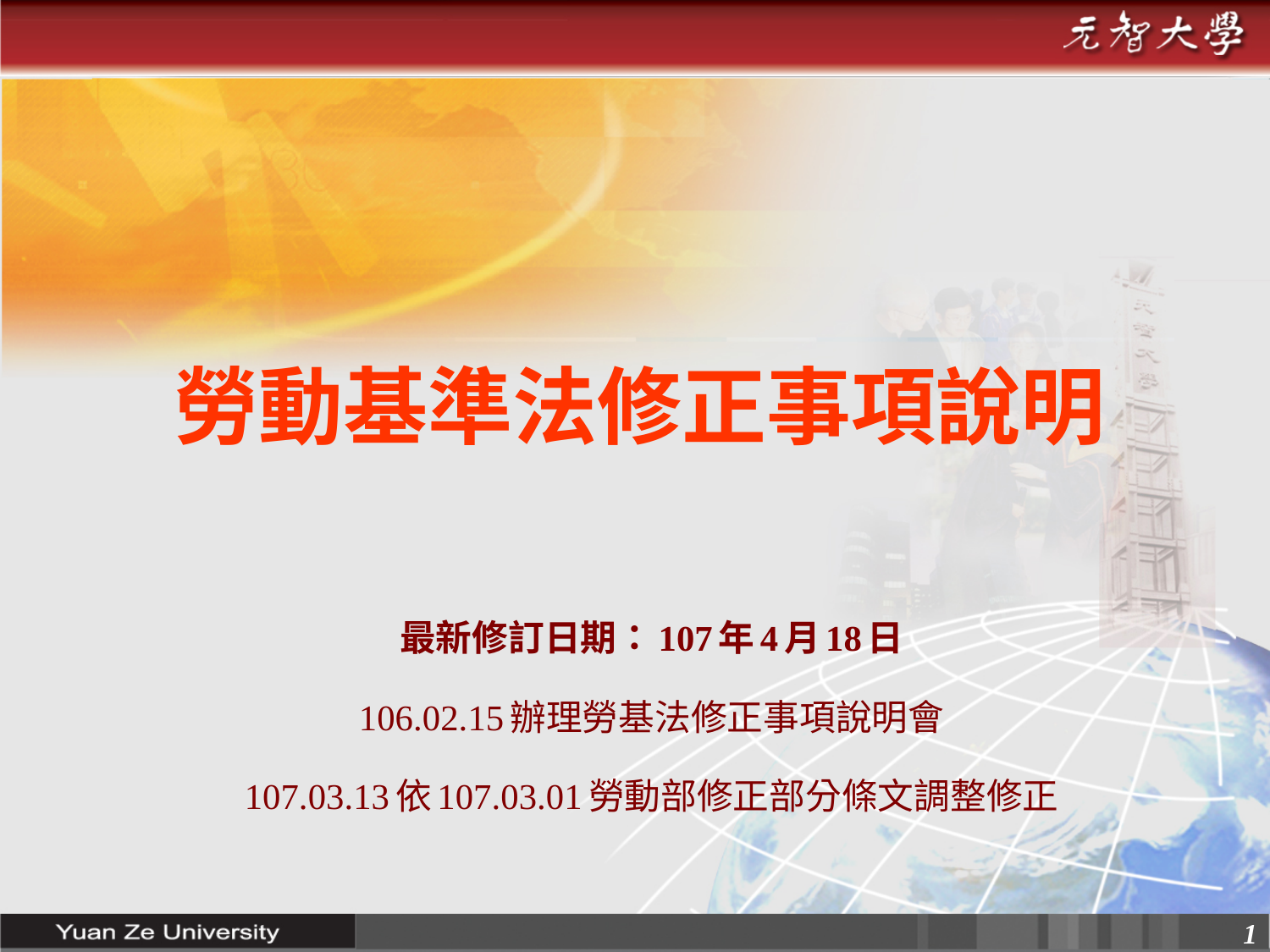

# 勞動基準法修正事項說明
最新修訂日期：107年4月18日
106.02.15辦理勞基法修正事項說明會
107.03.13依107.03.01勞動部修正部分條文調整修正